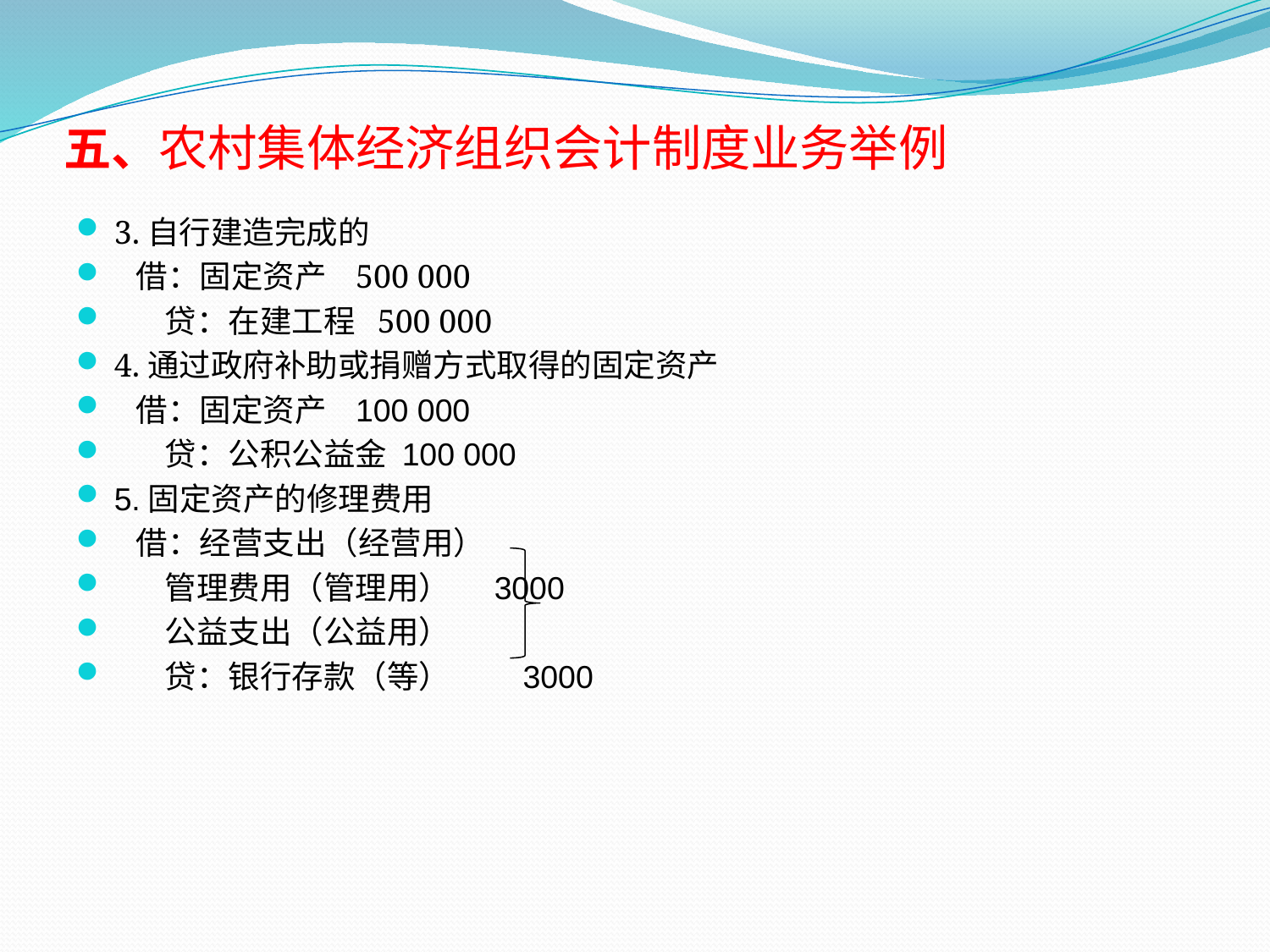

# 五、农村集体经济组织会计制度业务举例
3.自行建造完成的
  借：固定资产   500 000
      贷：在建工程  500 000
4.通过政府补助或捐赠方式取得的固定资产
  借：固定资产   100 000
      贷：公积公益金 100 000
5.固定资产的修理费用
  借：经营支出（经营用）
      管理费用（管理用）     3000
      公益支出（公益用）
      贷：银行存款（等）         3000